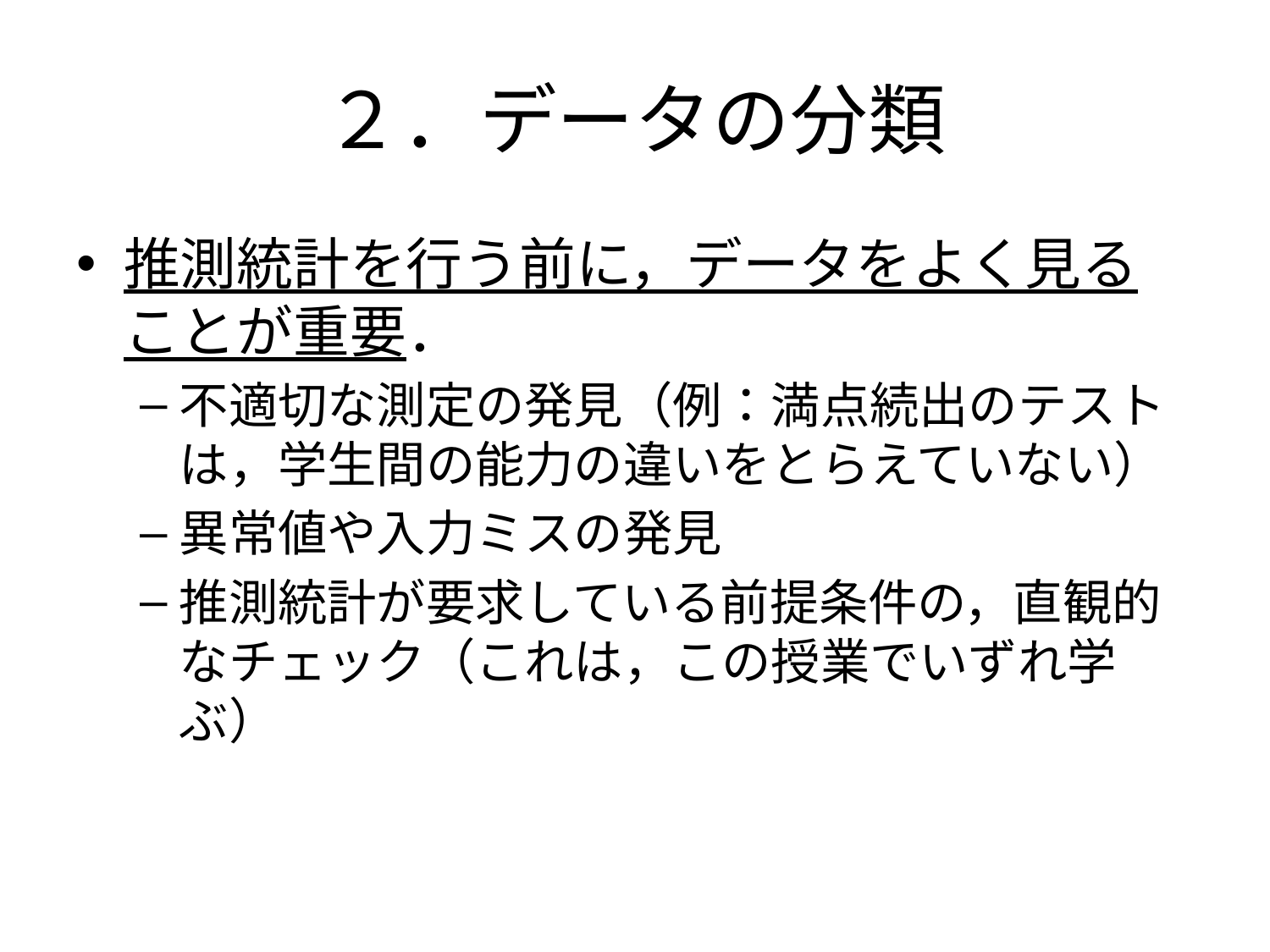

# ２．データの分類
推測統計を行う前に，データをよく見ることが重要．
不適切な測定の発見（例：満点続出のテストは，学生間の能力の違いをとらえていない）
異常値や入力ミスの発見
推測統計が要求している前提条件の，直観的なチェック（これは，この授業でいずれ学ぶ）